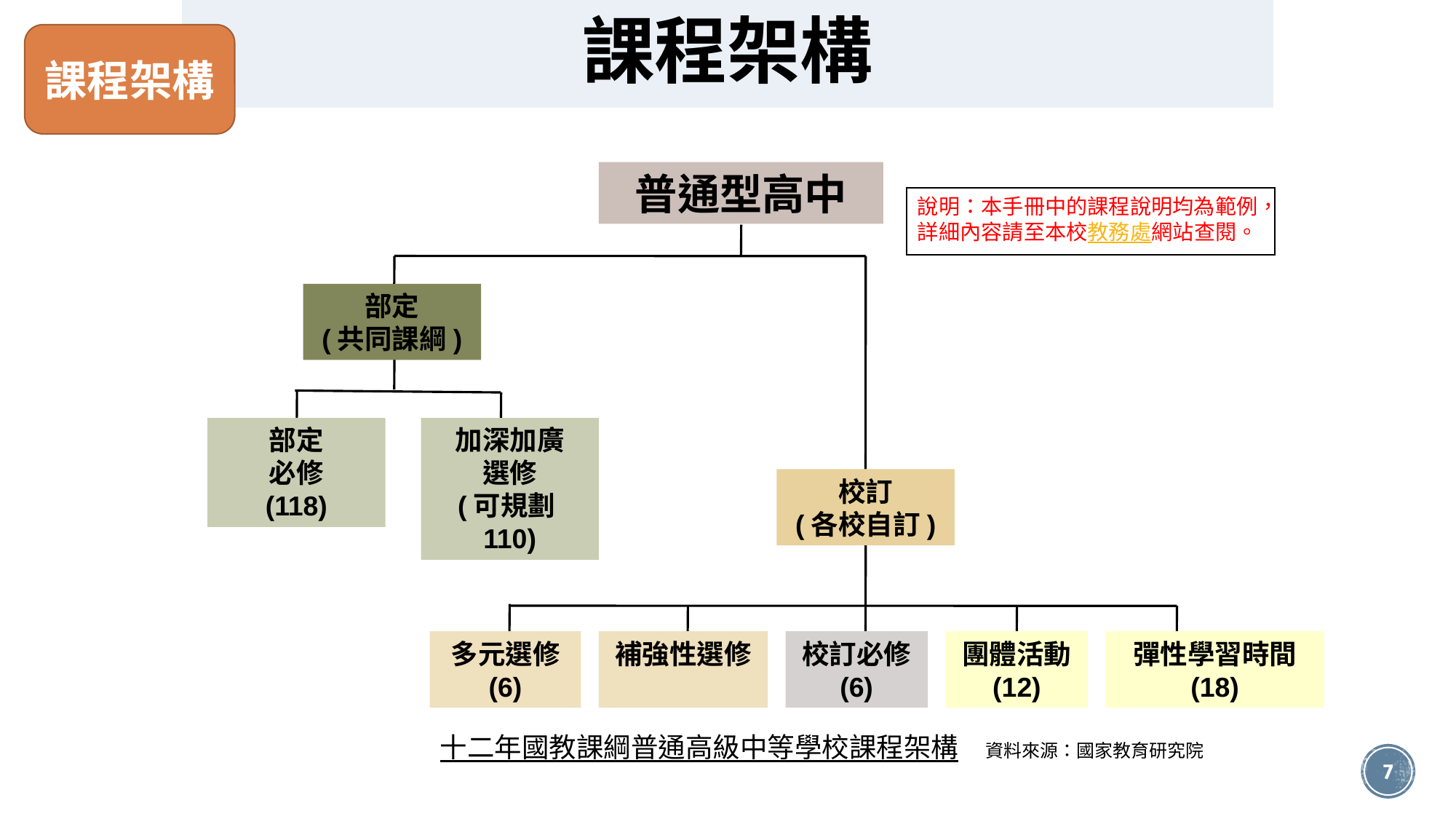

# 課程架構
課程架構
普通型高中
部定
(共同課綱)
部定
必修
(118)
加深加廣
選修
(可規劃110)
校訂
(各校自訂)
團體活動
(12)
彈性學習時間
(18)
多元選修
(6)
補強性選修

校訂必修
(6)
說明：本手冊中的課程說明均為範例，詳細內容請至本校教務處網站查閱。
十二年國教課綱普通高級中等學校課程架構
資料來源：國家教育研究院
7